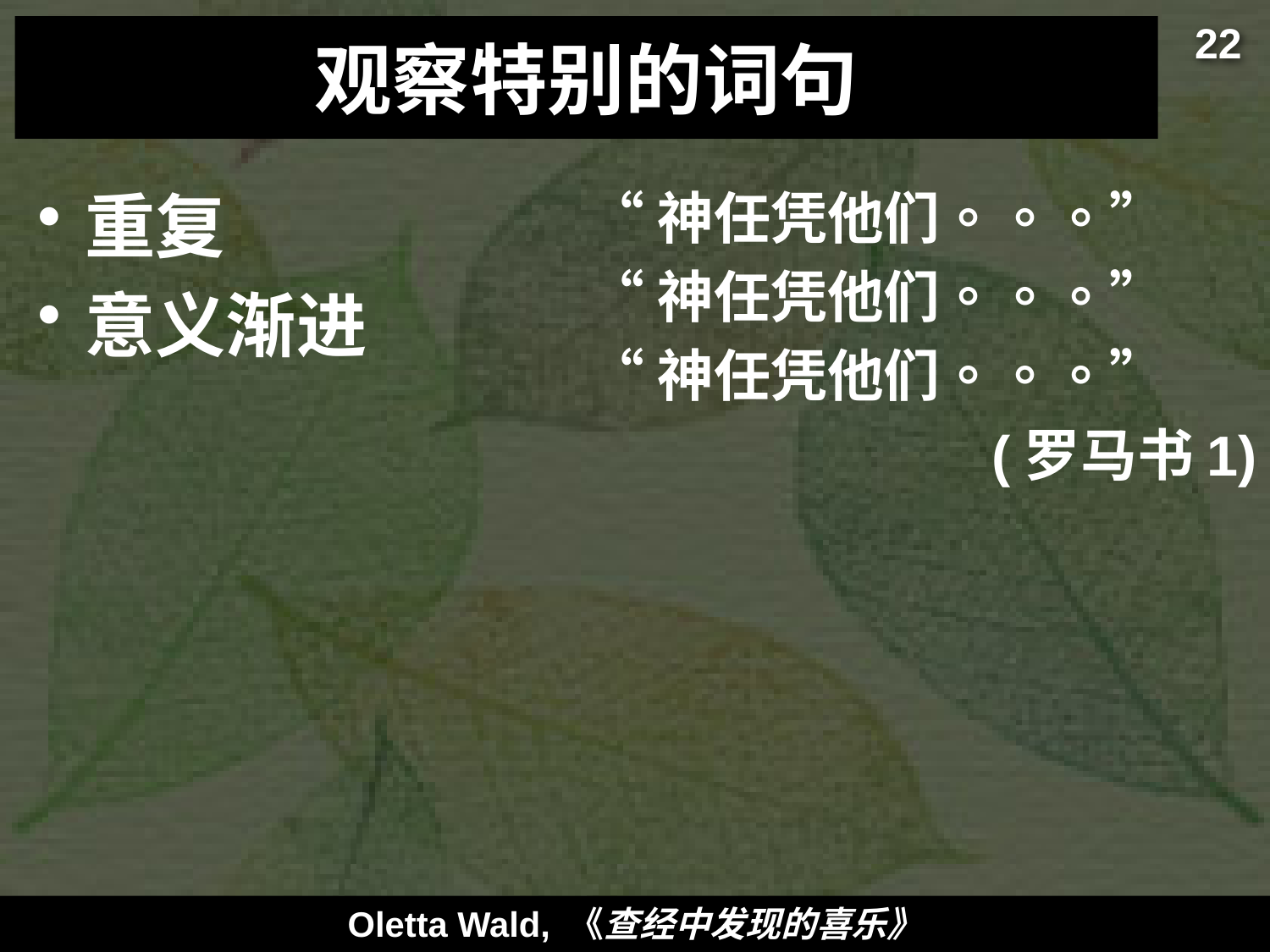

22
# 观察特别的词句
重复
意义渐进
“神任凭他们。。。”
“神任凭他们。。。”
“神任凭他们。。。”
(罗马书1)
Oletta Wald, 《查经中发现的喜乐》